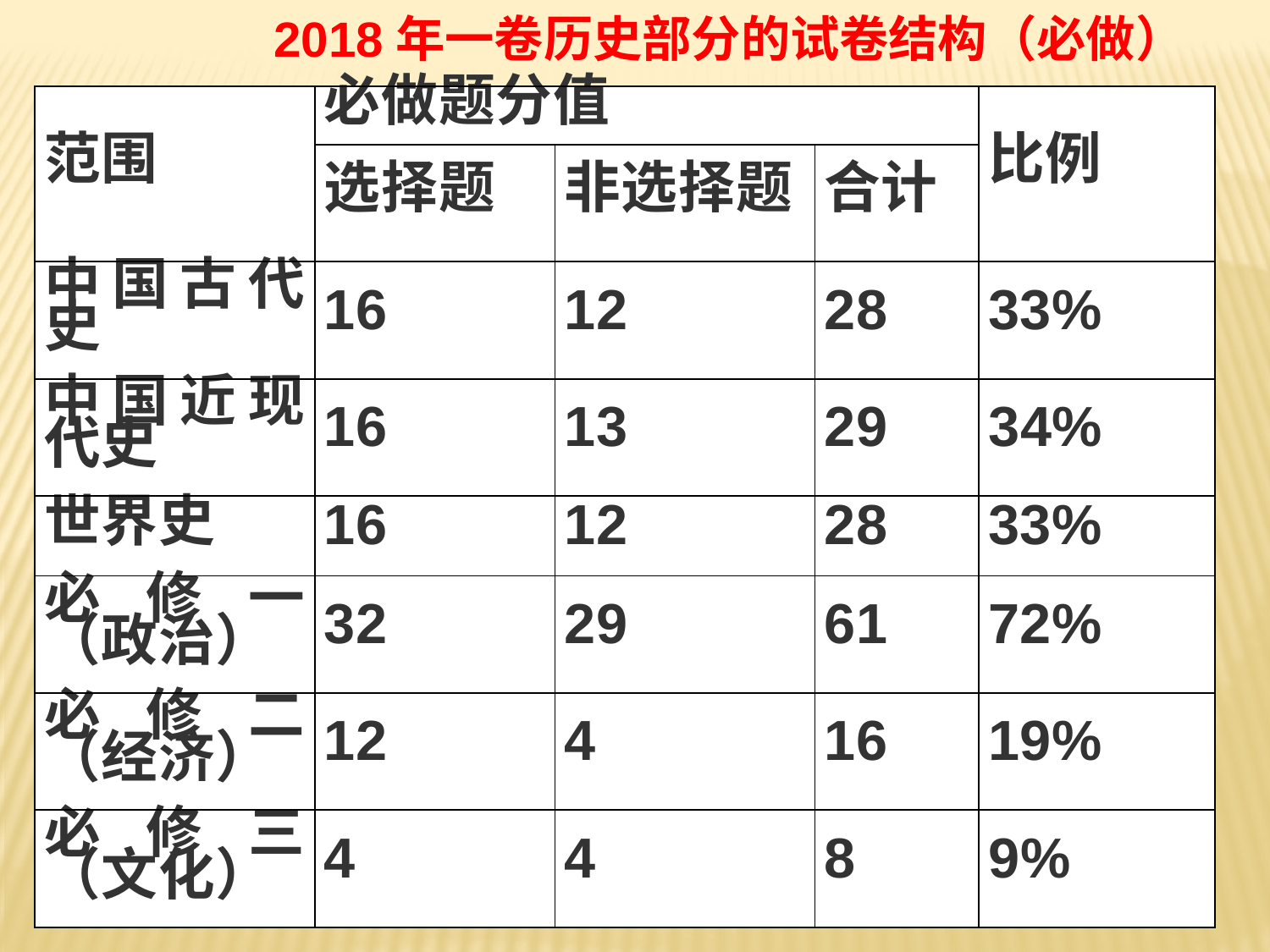

2018年一卷历史部分的试卷结构（必做）
| 范围 | 必做题分值 |  |  | 比例 |
| --- | --- | --- | --- | --- |
|  | 选择题 | 非选择题 | 合计 |  |
| 中国古代史 | 16 | 12 | 28 | 33% |
| 中国近现代史 | 16 | 13 | 29 | 34% |
| 世界史 | 16 | 12 | 28 | 33% |
| 必修一（政治） | 32 | 29 | 61 | 72% |
| 必修二（经济） | 12 | 4 | 16 | 19% |
| 必修三（文化） | 4 | 4 | 8 | 9% |